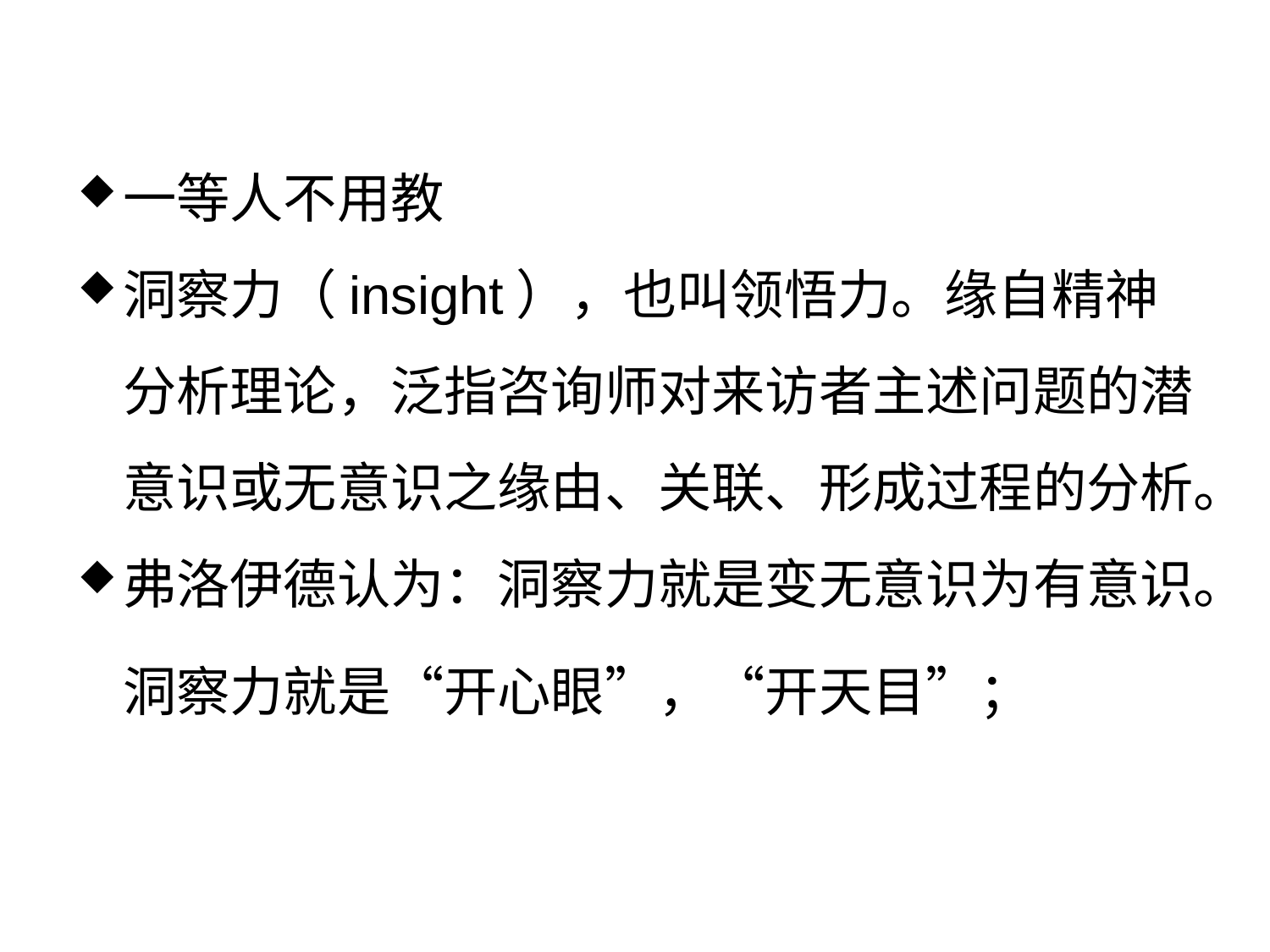

一等人不用教
洞察力（insight），也叫领悟力。缘自精神分析理论，泛指咨询师对来访者主述问题的潜意识或无意识之缘由、关联、形成过程的分析。
弗洛伊德认为：洞察力就是变无意识为有意识。洞察力就是“开心眼”，“开天目”；